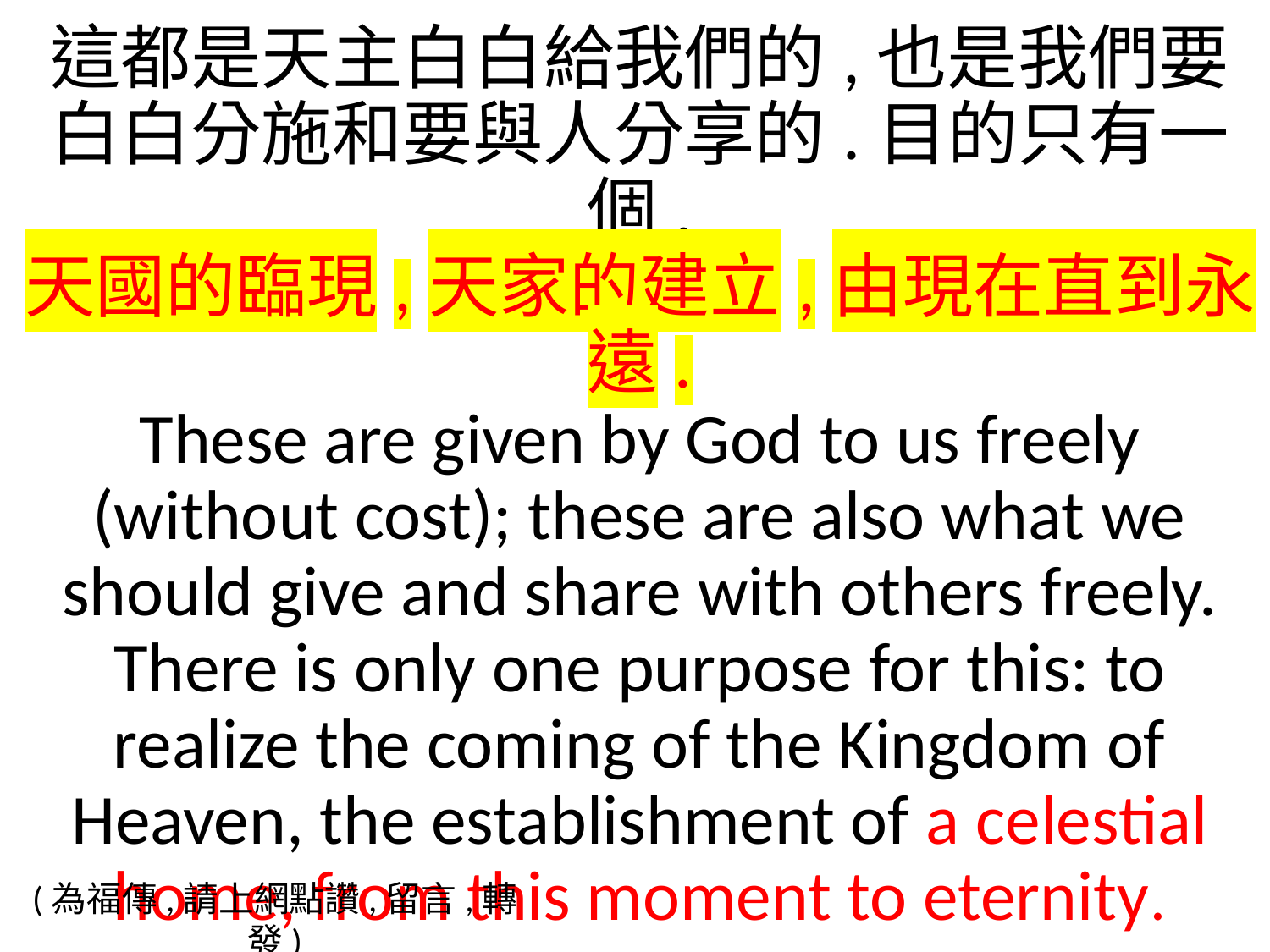

這都是天主白白給我們的,也是我們要白白分施和要與人分享的.目的只有一個,
天國的臨現,天家的建立,由現在直到永遠.
These are given by God to us freely (without cost); these are also what we should give and share with others freely. There is only one purpose for this: to realize the coming of the Kingdom of Heaven, the establishment of a celestial home, from this moment to eternity.

(為福傳,請上網點讚,留言,轉發)